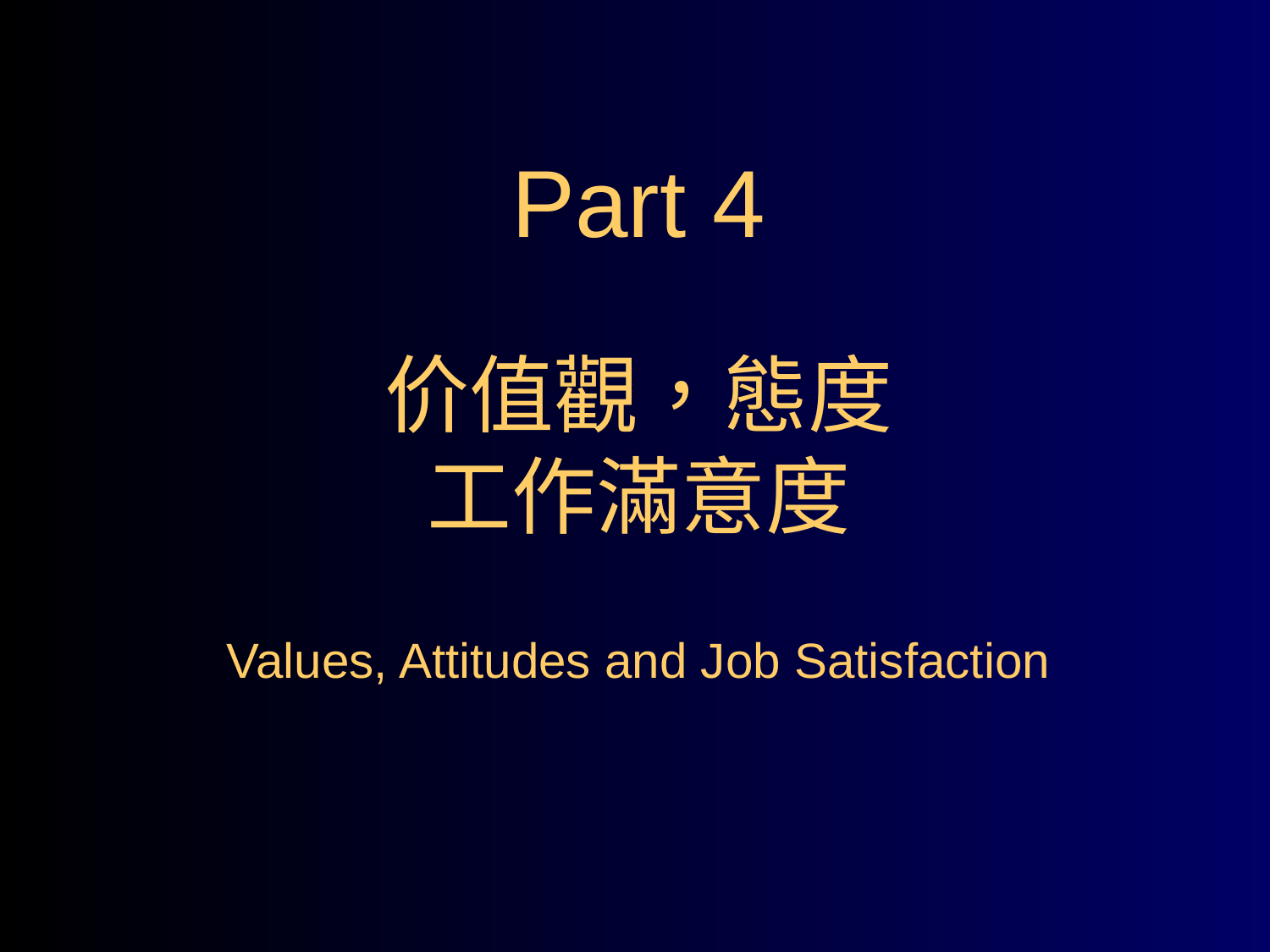

# Part 4 价值觀，態度 工作滿意度 Values, Attitudes and Job Satisfaction